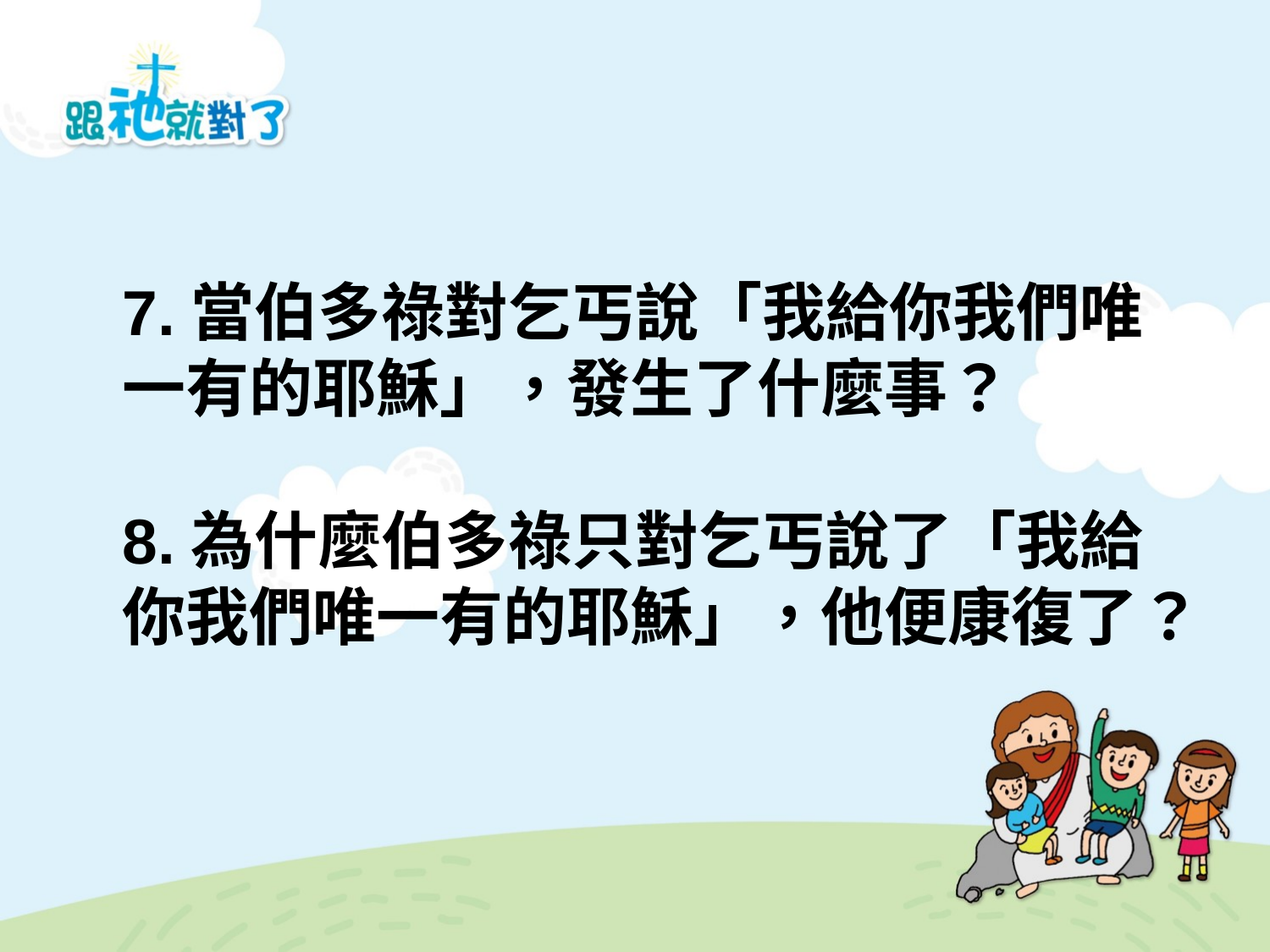

7.當伯多祿對乞丐說「我給你我們唯一有的耶穌」，發生了什麼事？

8.為什麼伯多祿只對乞丐說了「我給你我們唯一有的耶穌」，他便康復了？